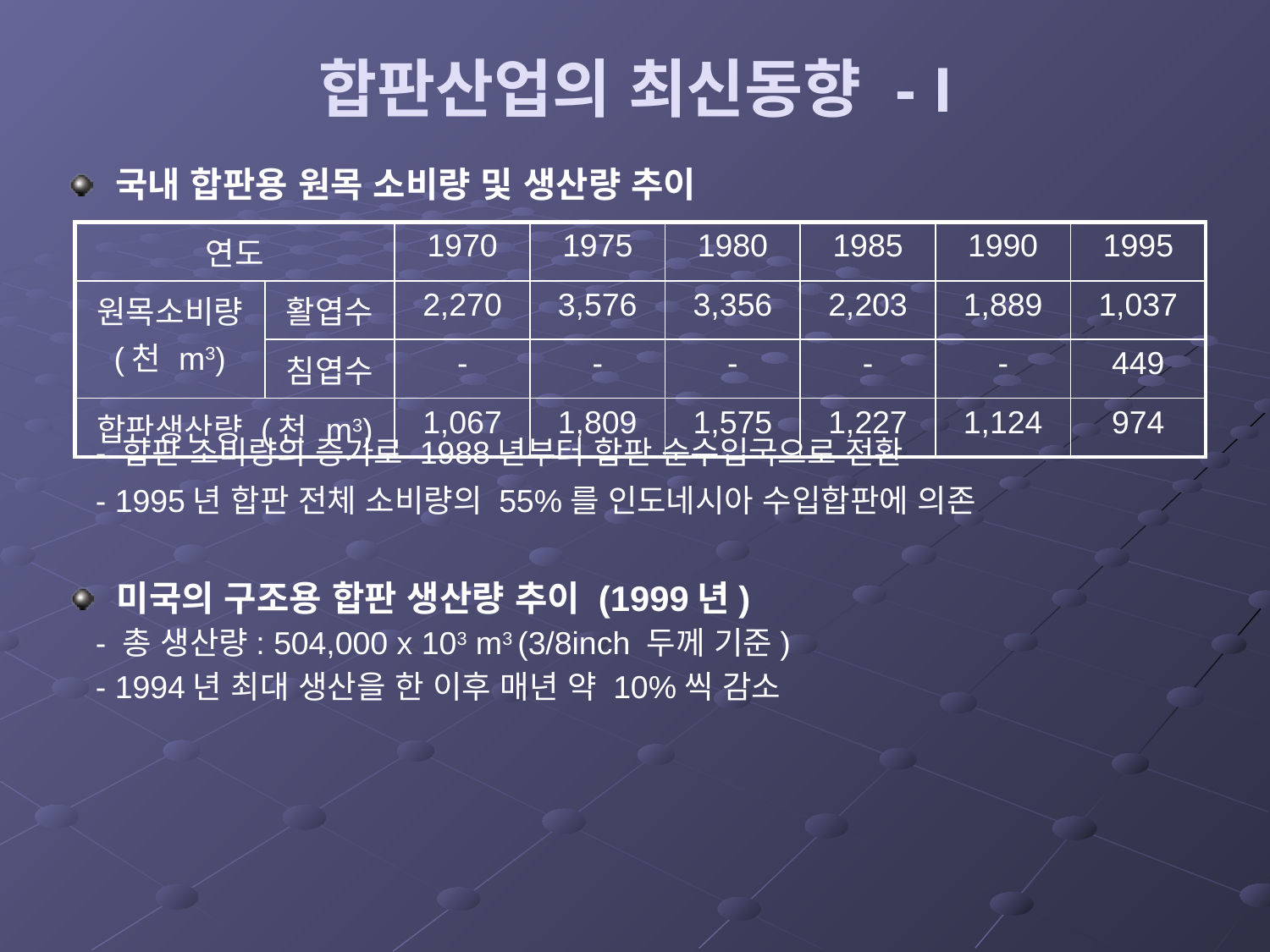

# 합판산업의 최신동향 - I
국내 합판용 원목 소비량 및 생산량 추이
| 연도 |  | 1970 | 1975 | 1980 | 1985 | 1990 | 1995 |
| --- | --- | --- | --- | --- | --- | --- | --- |
| 원목소비량 (천 m3) | 활엽수 | 2,270 | 3,576 | 3,356 | 2,203 | 1,889 | 1,037 |
|  | 침엽수 | - | - | - | - | - | 449 |
| 합판생산량 (천 m3) |  | 1,067 | 1,809 | 1,575 | 1,227 | 1,124 | 974 |
   - 합판 소비량의 증가로 1988년부터 합판 순수입국으로 전환
   - 1995년 합판 전체 소비량의 55%를 인도네시아 수입합판에 의존

미국의 구조용 합판 생산량 추이 (1999년)
   - 총 생산량: 504,000 x 103 m3 (3/8inch 두께 기준)
   - 1994년 최대 생산을 한 이후 매년 약 10%씩 감소